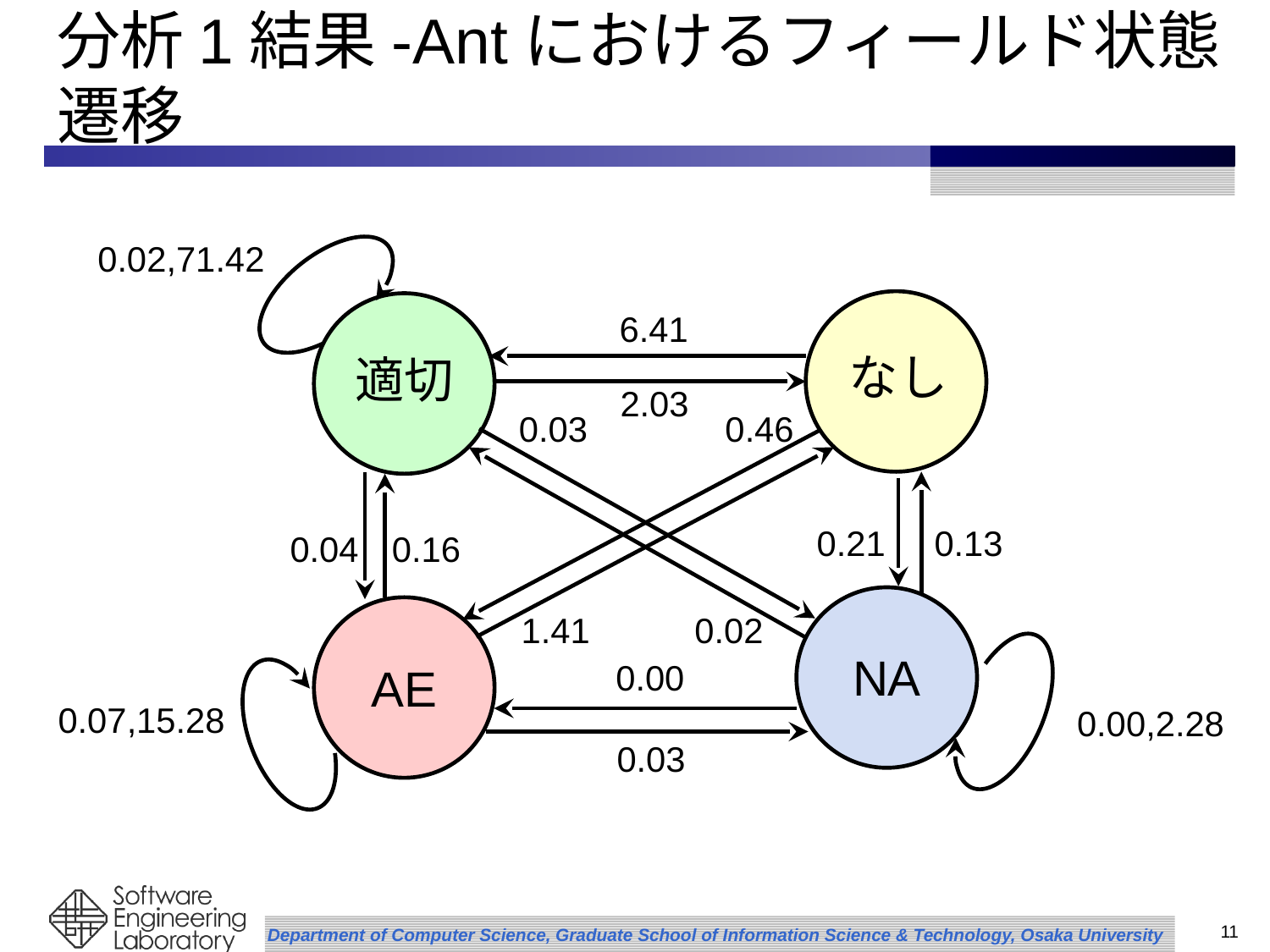

# 分析1結果-Antにおけるフィールド状態遷移
0.02,71.42

6.41
なし
適切
2.03
0.03
0.46
0.21
0.13
0.16
0.04

1.41
0.02
NA
0.00
AE

0.07,15.28

0.00,2.28
0.03
11